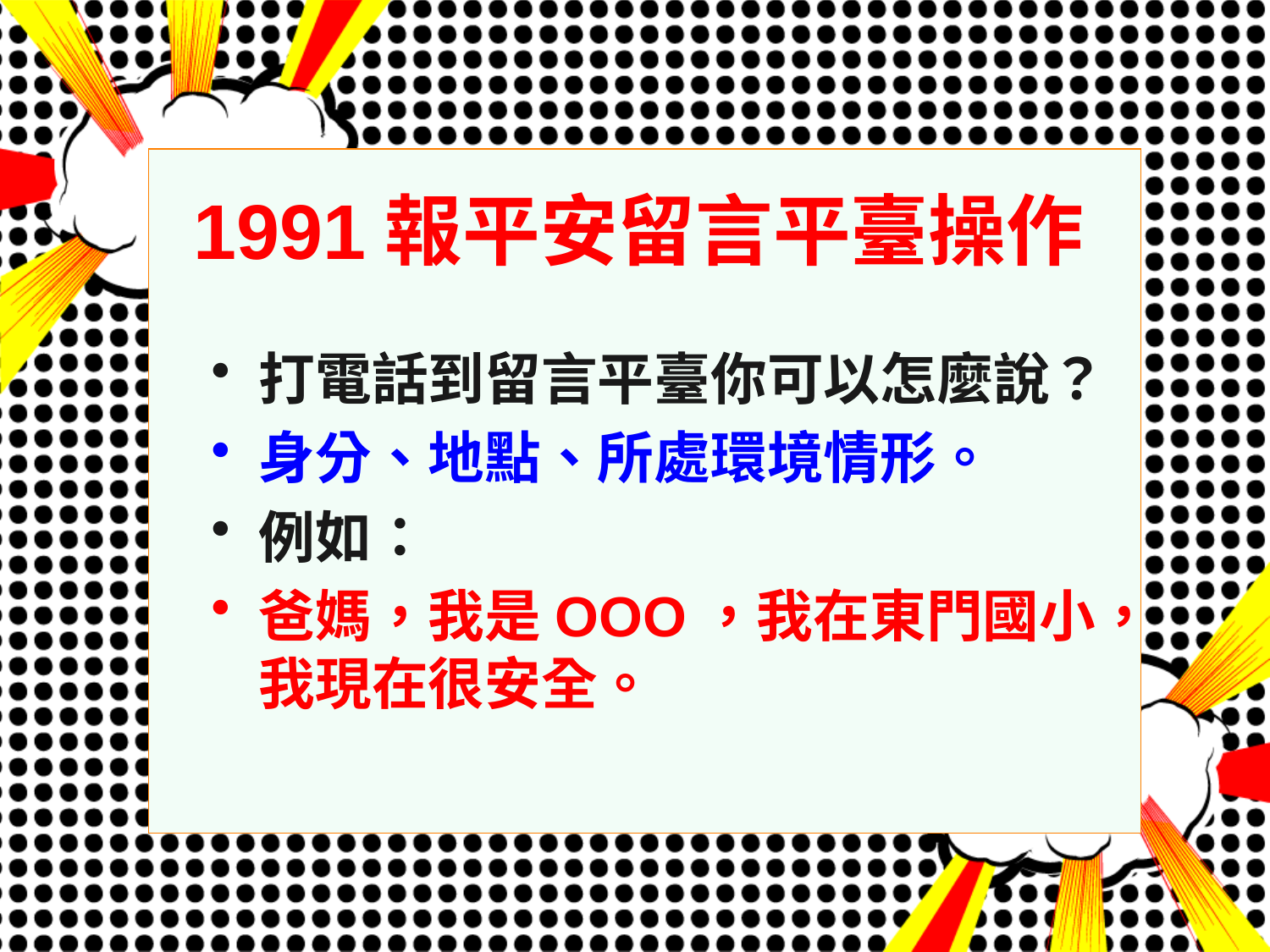

# 1991報平安留言平臺操作

打電話到留言平臺你可以怎麼說？
身分、地點、所處環境情形。
例如：
爸媽，我是OOO，我在東門國小，我現在很安全。